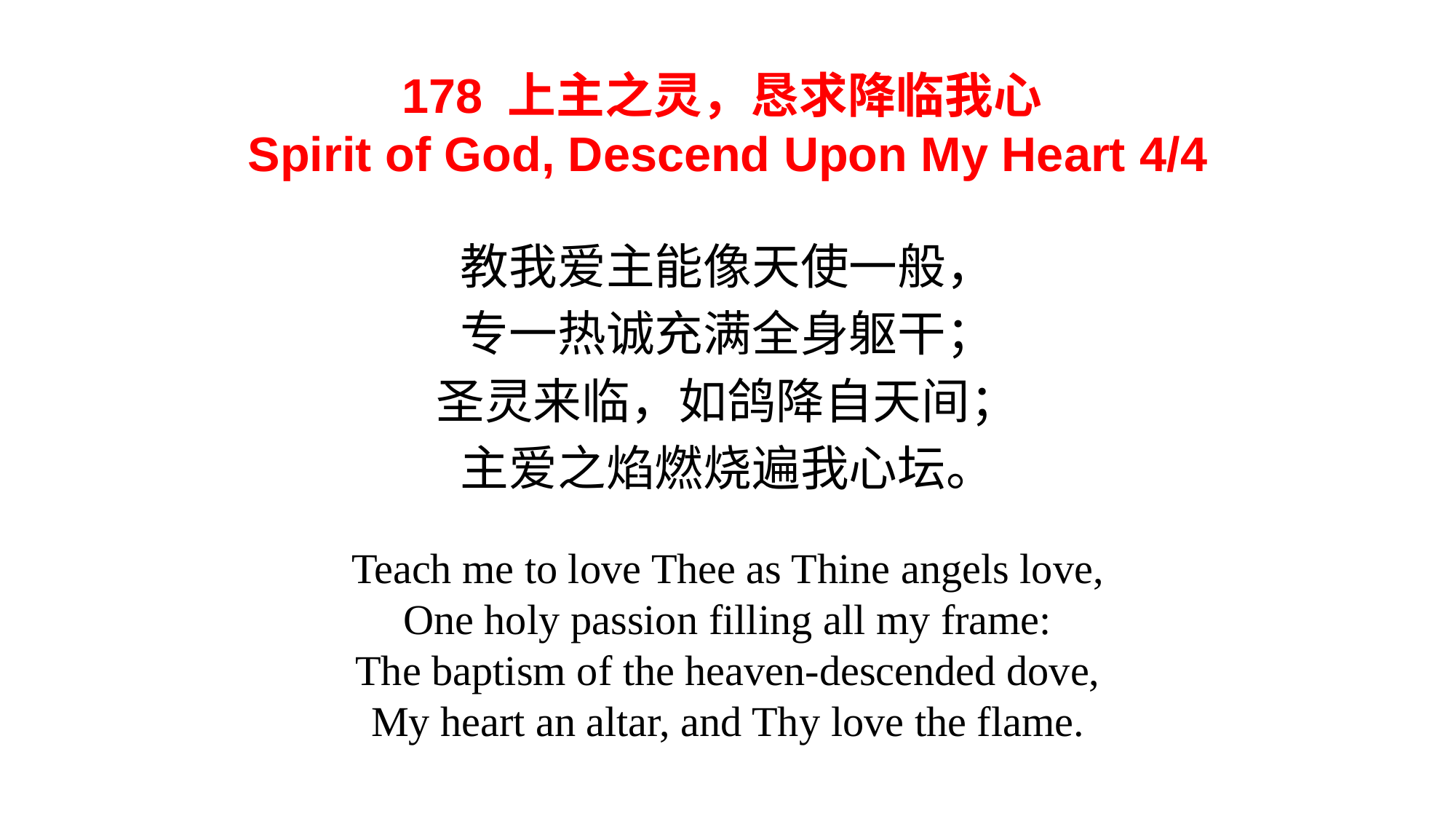

178 上主之灵，恳求降临我心
Spirit of God, Descend Upon My Heart 4/4
教我爱主能像天使一般，
专一热诚充满全身躯干；
圣灵来临，如鸽降自天间；
主爱之焰燃烧遍我心坛。

Teach me to love Thee as Thine angels love,
One holy passion filling all my frame:
The baptism of the heaven-descended dove,
My heart an altar, and Thy love the flame.